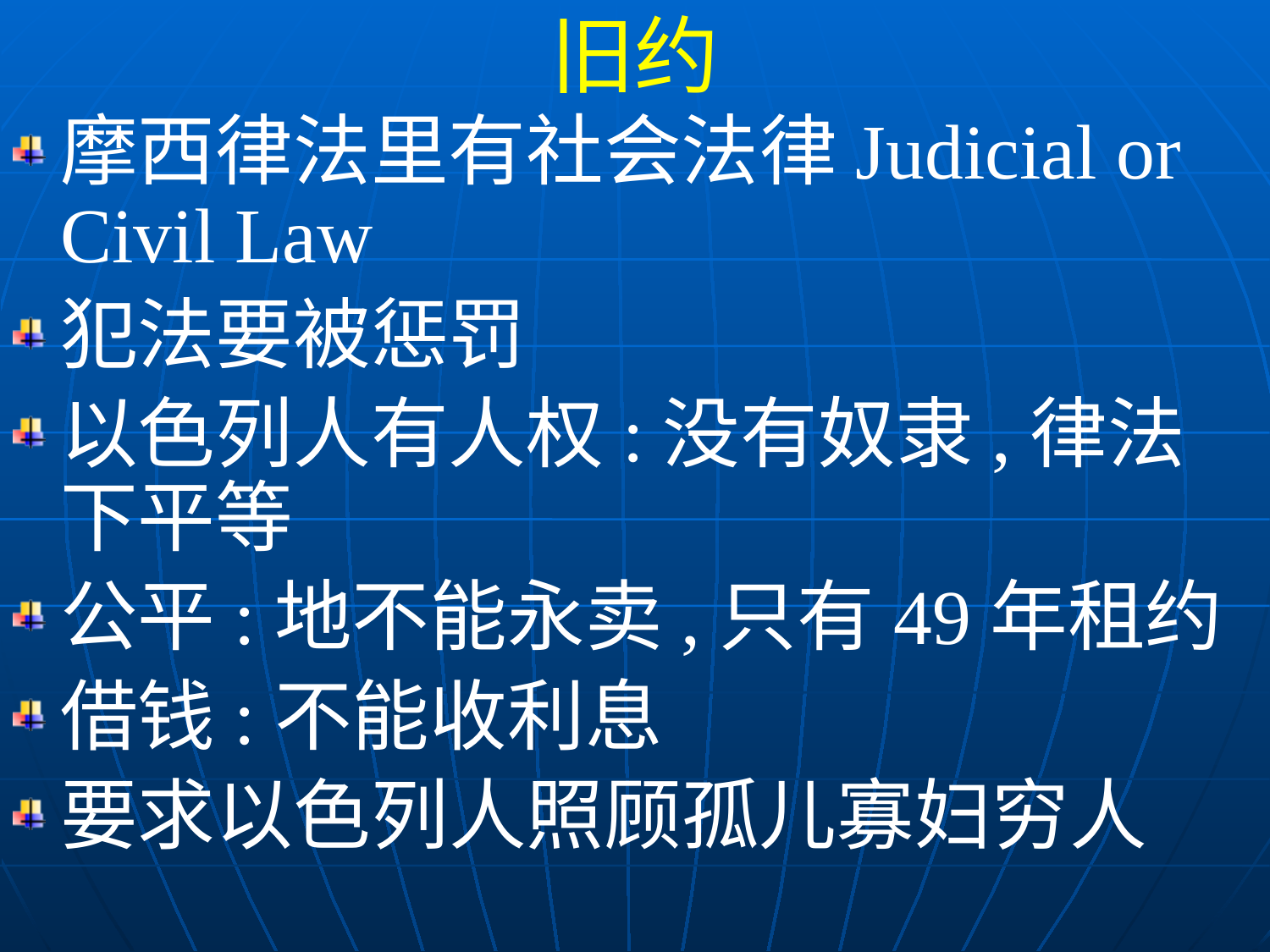

旧约
摩西律法里有社会法律Judicial or Civil Law
犯法要被惩罚
以色列人有人权:没有奴隶,律法下平等
公平:地不能永卖,只有49年租约
借钱:不能收利息
要求以色列人照顾孤儿寡妇穷人